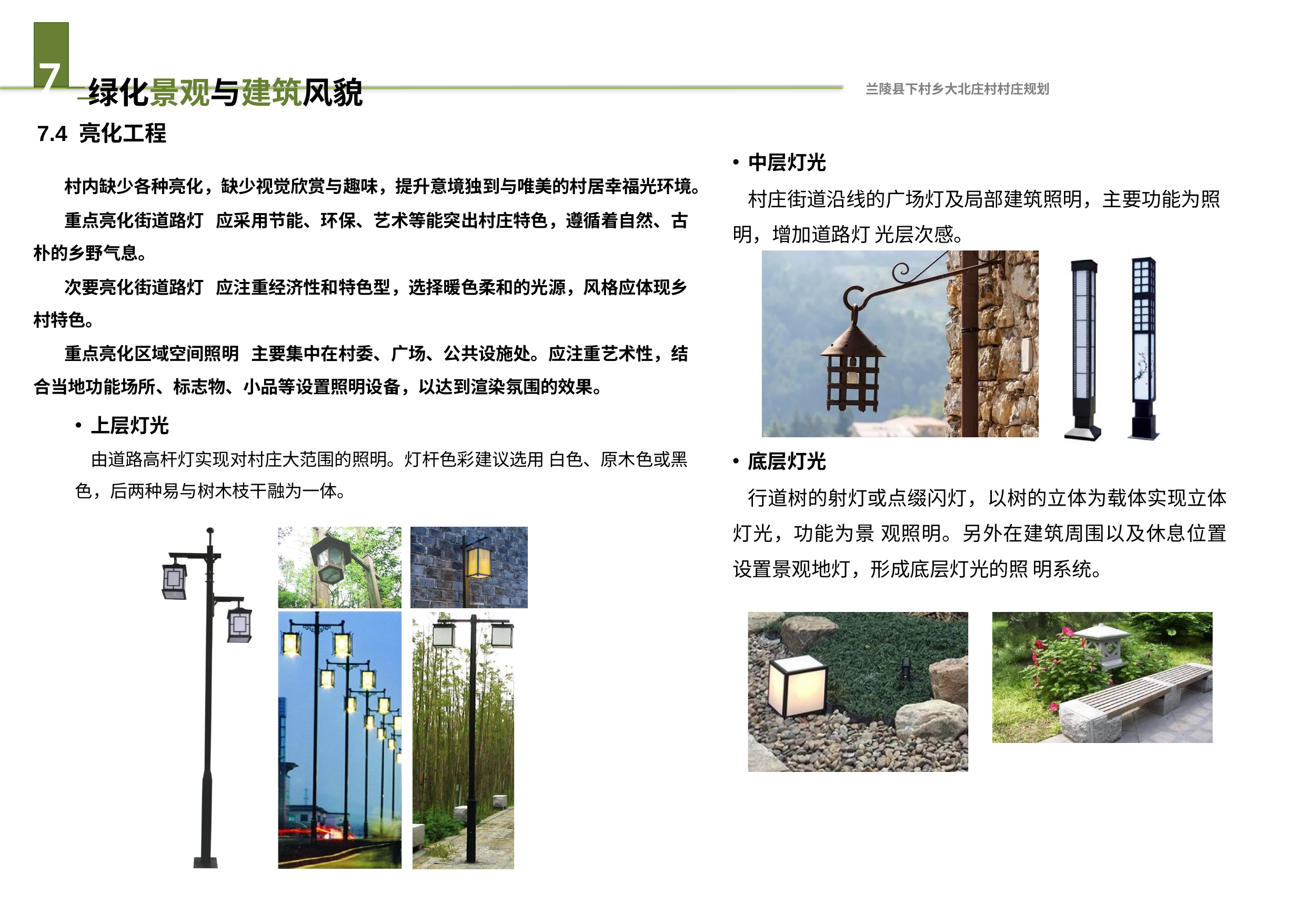

# 7	绿化景观与建筑风貌
兰陵县下村乡大北庄村村庄规划

7.4 亮化工程
中层灯光
村庄街道沿线的广场灯及局部建筑照明，主要功能为照明，增加道路灯 光层次感。
村内缺少各种亮化，缺少视觉欣赏与趣味，提升意境独到与唯美的村居幸福光环境。
重点亮化街道路灯   应采用节能、环保、艺术等能突出村庄特色，遵循着自然、古朴的乡野气息。
次要亮化街道路灯   应注重经济性和特色型，选择暖色柔和的光源，风格应体现乡村特色。
重点亮化区域空间照明   主要集中在村委、广场、公共设施处。应注重艺术性，结合当地功能场所、标志物、小品等设置照明设备，以达到渲染氛围的效果。

上层灯光
由道路高杆灯实现对村庄大范围的照明。灯杆色彩建议选用 白色、原木色或黑色，后两种易与树木枝干融为一体。
底层灯光
行道树的射灯或点缀闪灯，以树的立体为载体实现立体灯光，功能为景 观照明。另外在建筑周围以及休息位置设置景观地灯，形成底层灯光的照 明系统。